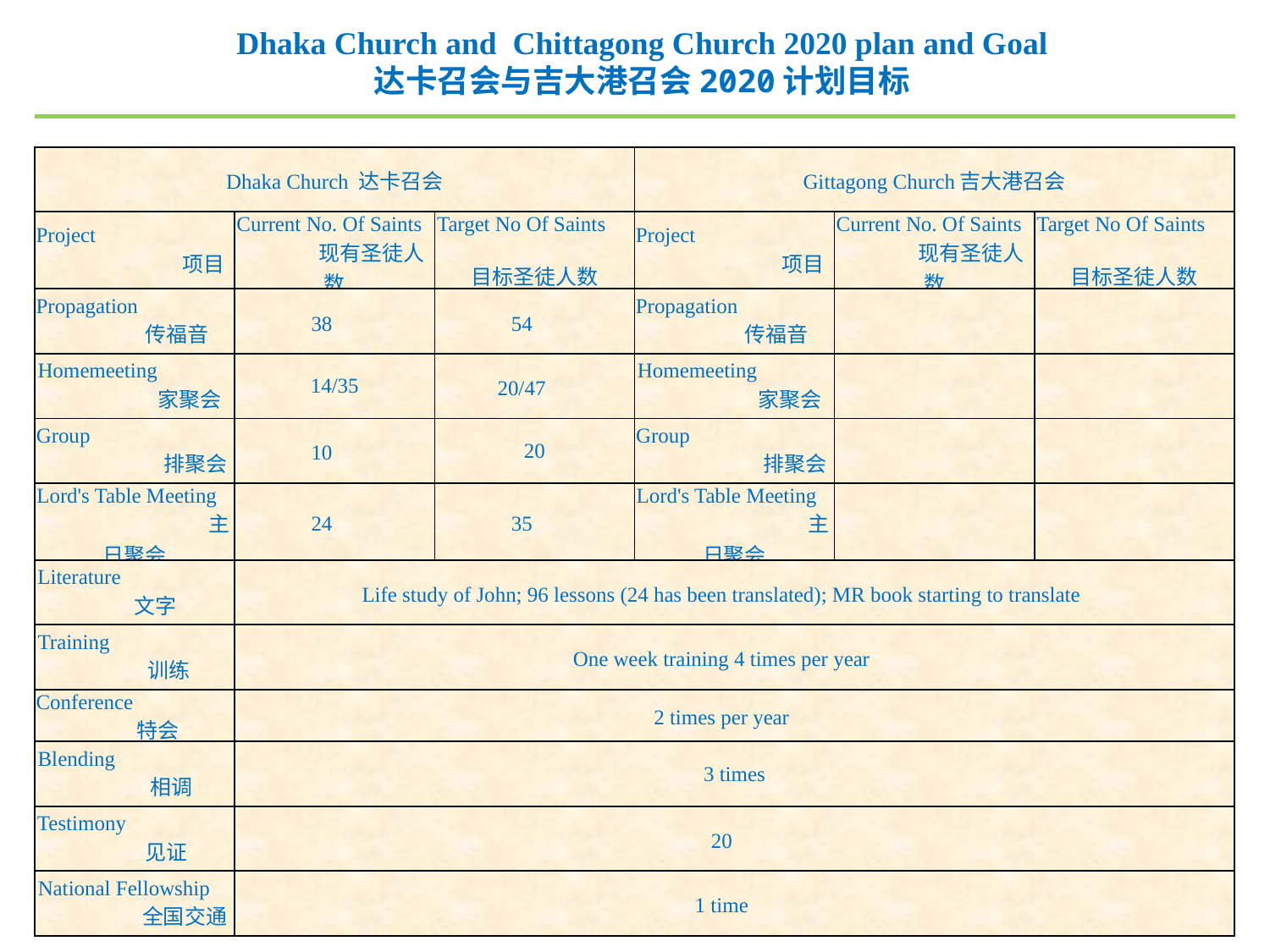

Dhaka Church and  Chittagong Church 2020 plan and Goal
达卡召会与吉大港召会2020计划目标
| Dhaka Church 达卡召会 |  |  | Gittagong Church吉大港召会 |  |  |
| --- | --- | --- | --- | --- | --- |
| Project 项目 | Current No. Of Saints 现有圣徒人数 | Target No Of Saints 目标圣徒人数 | Project 项目 | Current No. Of Saints 现有圣徒人数 | Target No Of Saints 目标圣徒人数 |
| Propagation 传福音 | 38 | 54 | Propagation 传福音 |  |  |
| Homemeeting 家聚会 | 14/35 | 20/47 | Homemeeting 家聚会 |  |  |
| Group 排聚会 | 10 | 20 | Group 排聚会 |  |  |
| Lord's Table Meeting 主日聚会 | 24 | 35 | Lord's Table Meeting 主日聚会 |  |  |
| Literature 文字 | Life study of John; 96 lessons (24 has been translated); MR book starting to translate |  |  |  |  |
| Training 训练 | One week training 4 times per year |  |  |  |  |
| Conference 特会 | 2 times per year |  |  |  |  |
| Blending 相调 | 3 times |  |  |  |  |
| Testimony 见证 | 20 |  |  |  |  |
| National Fellowship 全国交通 | 1 time |  |  |  |  |